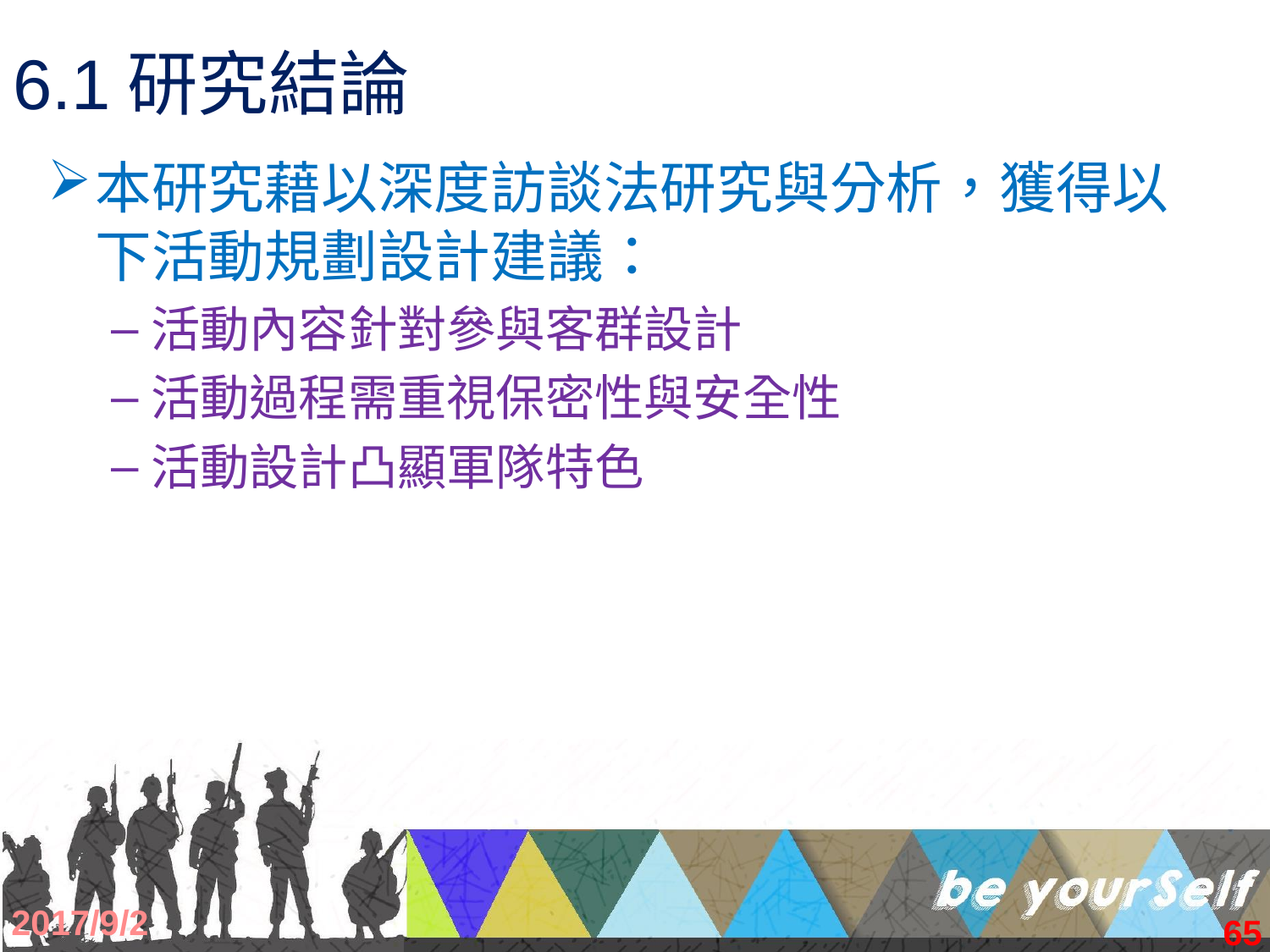

# 6.1研究結論
本研究藉以深度訪談法研究與分析，獲得以下活動規劃設計建議：
活動內容針對參與客群設計
活動過程需重視保密性與安全性
活動設計凸顯軍隊特色

2017/9/2
65